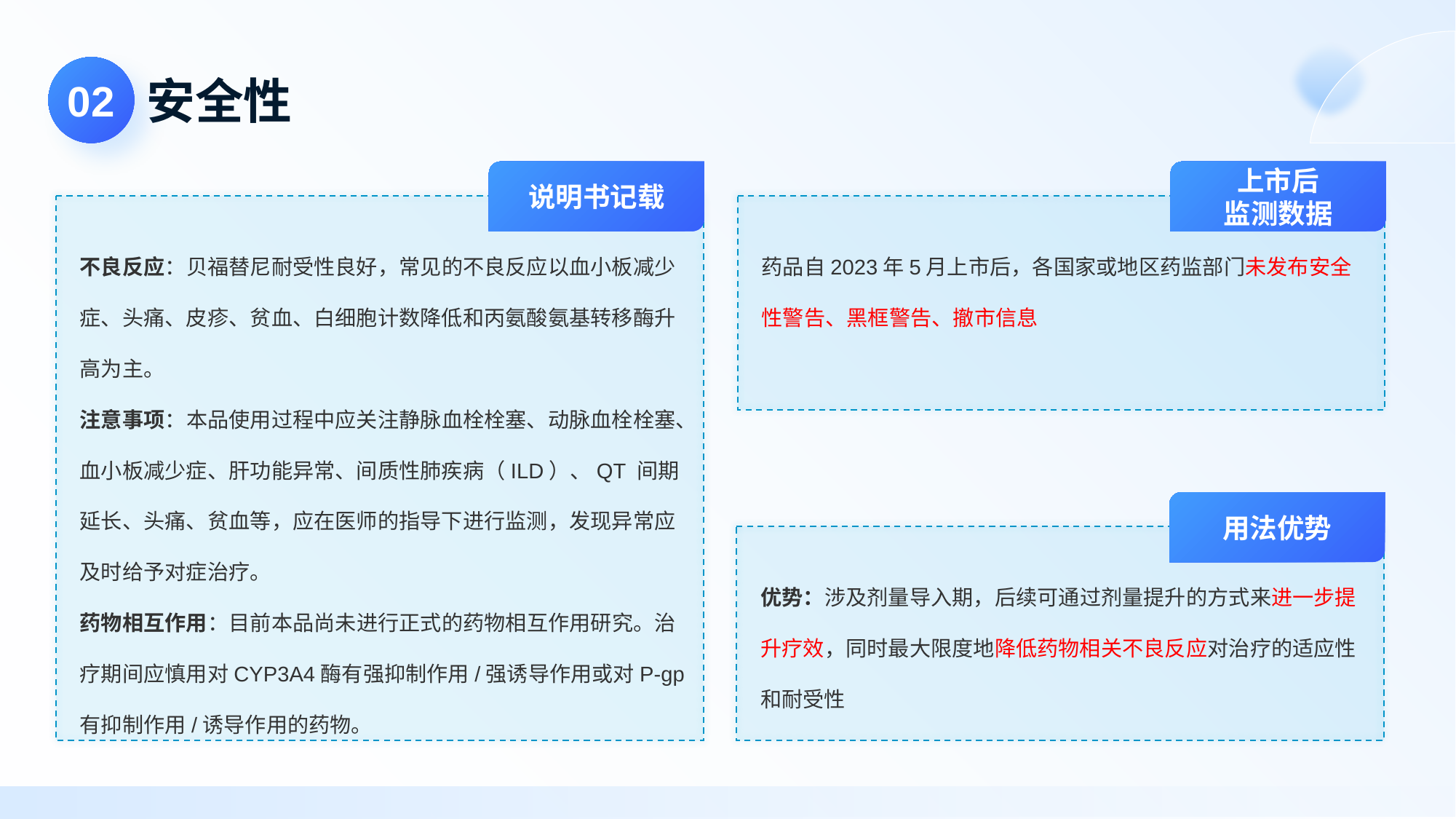

# 安全性
02
说明书记载

不良反应：贝福替尼耐受性良好，常见的不良反应以血小板减少症、头痛、皮疹、贫血、白细胞计数降低和丙氨酸氨基转移酶升高为主。
注意事项：本品使用过程中应关注静脉血栓栓塞、动脉血栓栓塞、血小板减少症、肝功能异常、间质性肺疾病（ILD）、QT 间期延长、头痛、贫血等，应在医师的指导下进行监测，发现异常应及时给予对症治疗。
药物相互作用：目前本品尚未进行正式的药物相互作用研究。治疗期间应慎用对CYP3A4酶有强抑制作用/强诱导作用或对P-gp有抑制作用/诱导作用的药物。
上市后
监测数据

药品自2023年5月上市后，各国家或地区药监部门未发布安全性警告、黑框警告、撤市信息
用法优势

优势：涉及剂量导入期，后续可通过剂量提升的方式来进一步提升疗效，同时最大限度地降低药物相关不良反应对治疗的适应性和耐受性